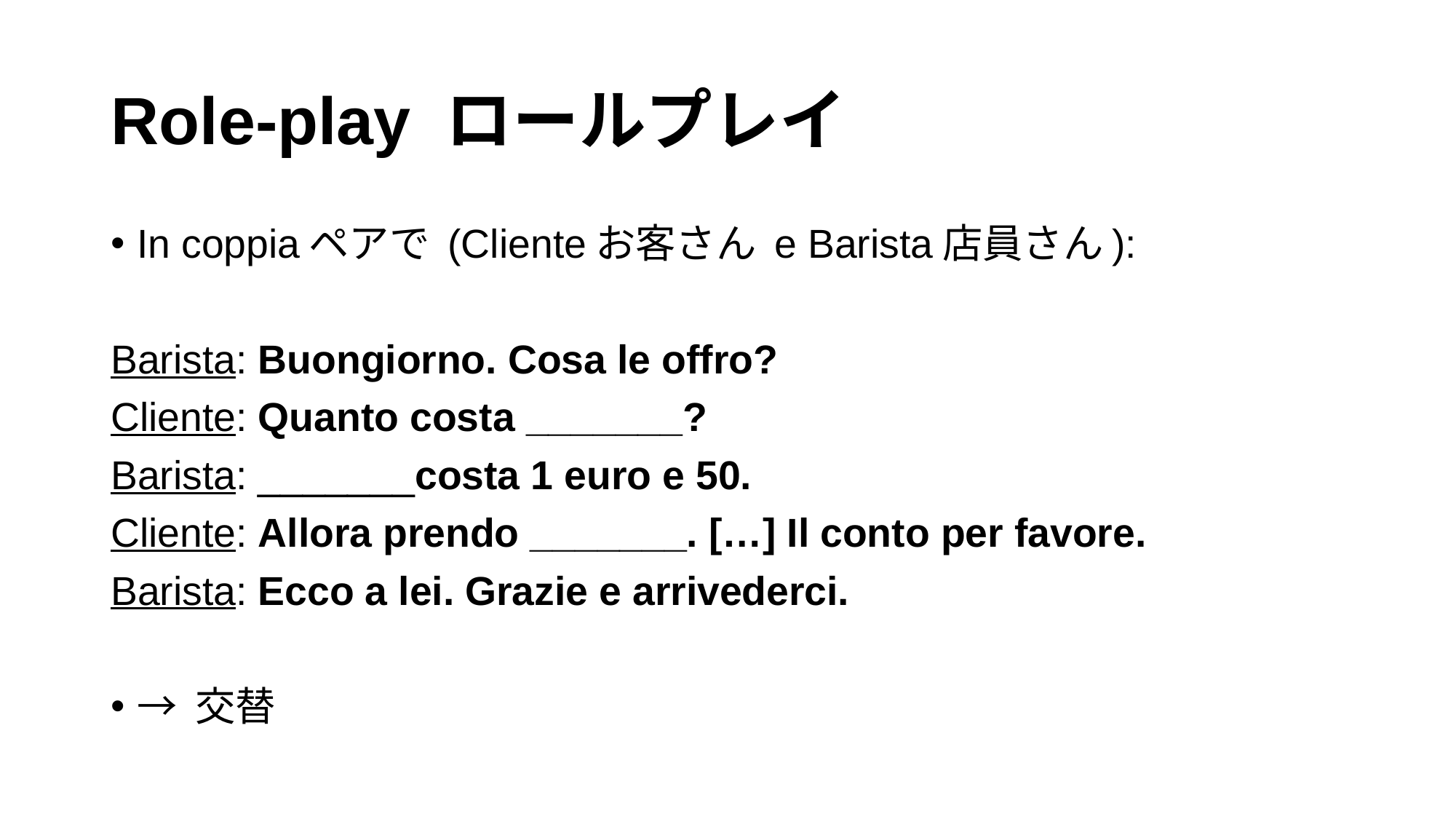

# Role-play ロールプレイ
In coppiaペアで (Clienteお客さん e Barista店員さん):

Barista: Buongiorno. Cosa le offro?
Cliente: Quanto costa _______?
Barista: _______costa 1 euro e 50.
Cliente: Allora prendo _______. […] Il conto per favore.
Barista: Ecco a lei. Grazie e arrivederci.

→ 交替